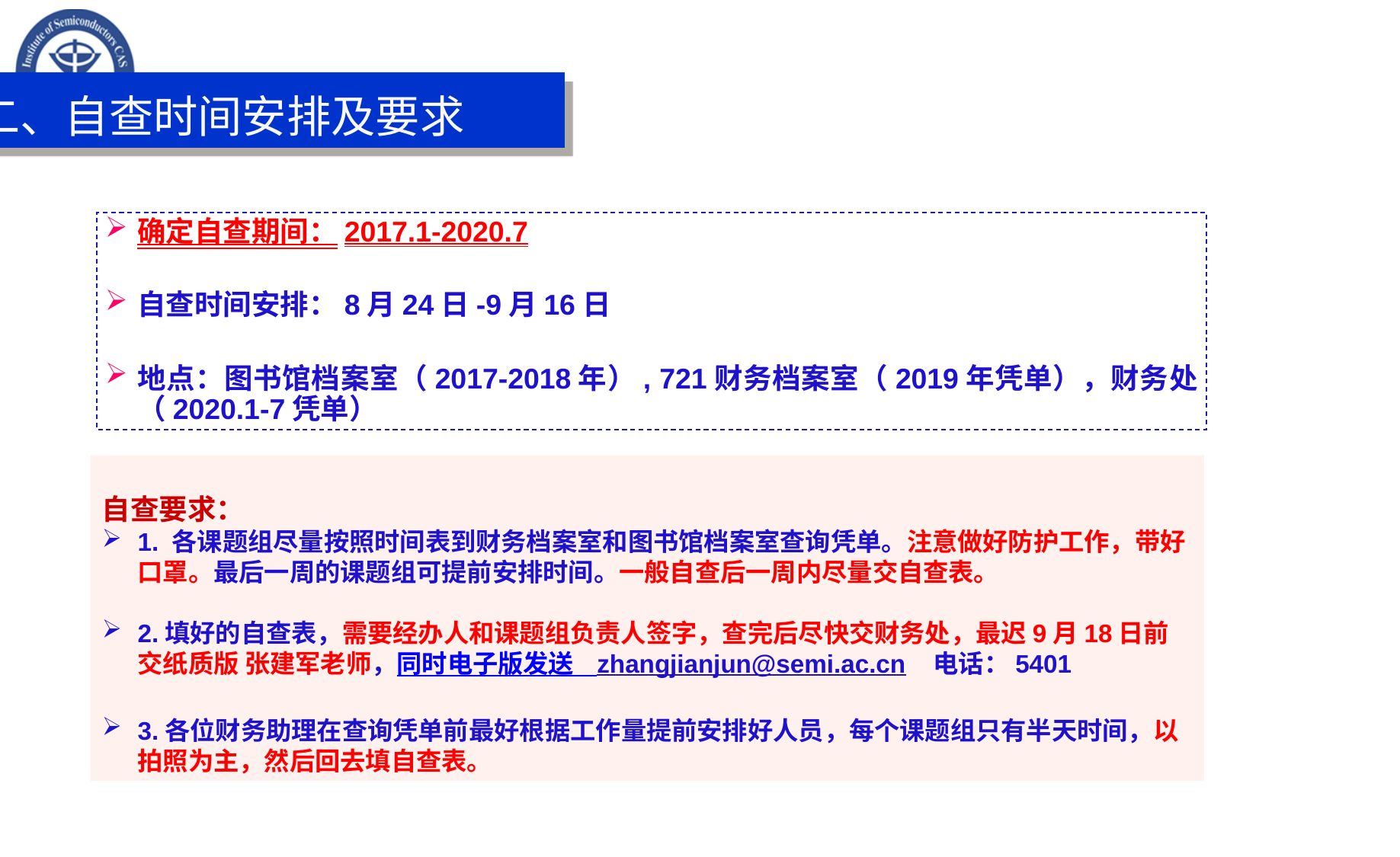

二、自查时间安排及要求
确定自查期间：2017.1-2020.7

自查时间安排：8月24日-9月16日

地点：图书馆档案室（2017-2018年）, 721财务档案室（2019年凭单），财务处（2020.1-7凭单）

自查要求：
1. 各课题组尽量按照时间表到财务档案室和图书馆档案室查询凭单。注意做好防护工作，带好口罩。最后一周的课题组可提前安排时间。一般自查后一周内尽量交自查表。

2.填好的自查表，需要经办人和课题组负责人签字，查完后尽快交财务处，最迟9月18日前交纸质版 张建军老师，同时电子版发送    zhangjianjun@semi.ac.cn   电话：5401

3.各位财务助理在查询凭单前最好根据工作量提前安排好人员，每个课题组只有半天时间，以拍照为主，然后回去填自查表。